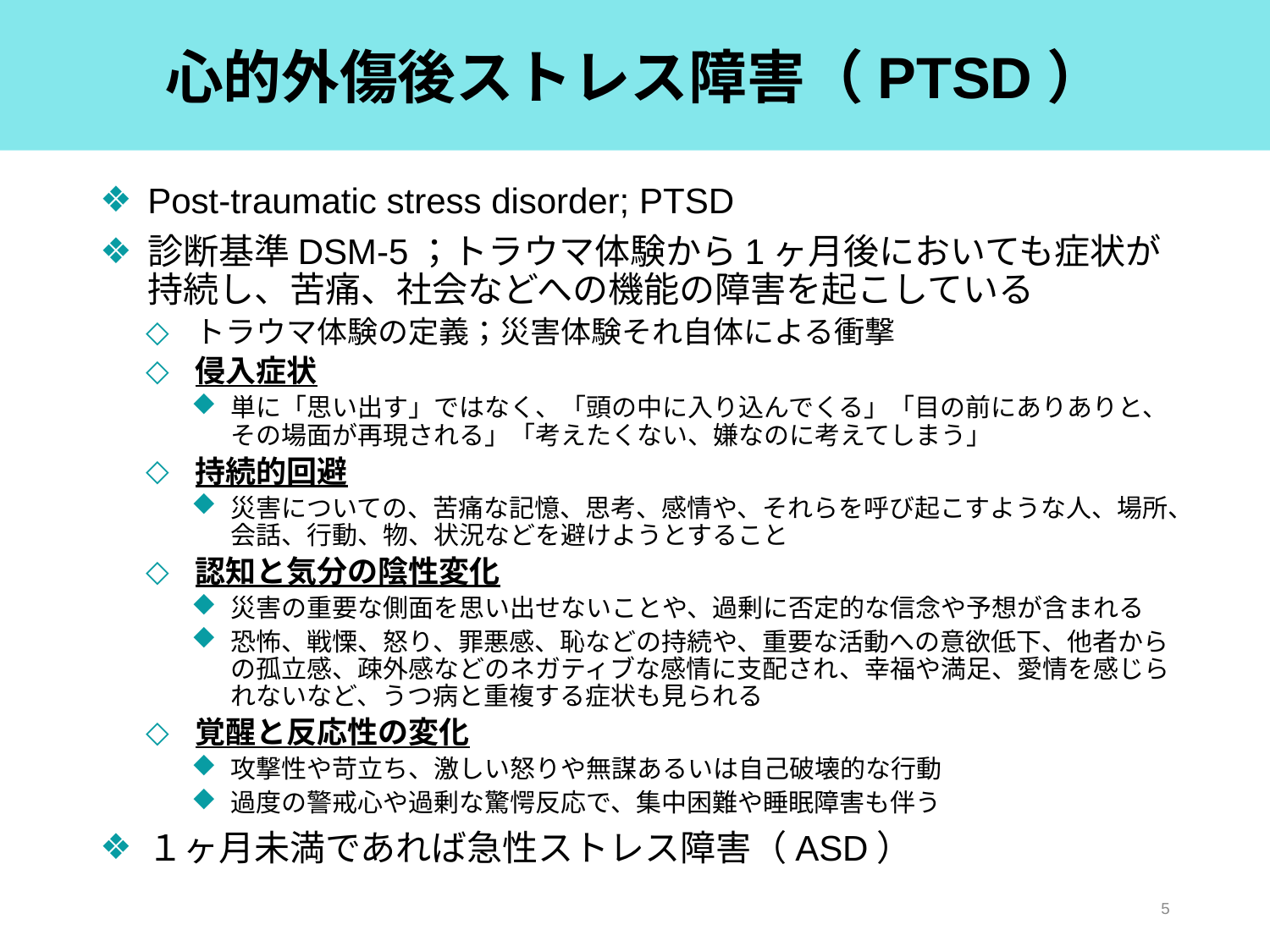

# 心的外傷後ストレス障害（PTSD）
Post-traumatic stress disorder; PTSD
診断基準DSM-5；トラウマ体験から1ヶ月後においても症状が持続し、苦痛、社会などへの機能の障害を起こしている
トラウマ体験の定義；災害体験それ自体による衝撃
侵入症状
単に「思い出す」ではなく、「頭の中に入り込んでくる」「目の前にありありと、その場面が再現される」「考えたくない、嫌なのに考えてしまう」
持続的回避
災害についての、苦痛な記憶、思考、感情や、それらを呼び起こすような人、場所、会話、行動、物、状況などを避けようとすること
認知と気分の陰性変化
災害の重要な側面を思い出せないことや、過剰に否定的な信念や予想が含まれる
恐怖、戦慄、怒り、罪悪感、恥などの持続や、重要な活動への意欲低下、他者からの孤立感、疎外感などのネガティブな感情に支配され、幸福や満足、愛情を感じられないなど、うつ病と重複する症状も見られる
覚醒と反応性の変化
攻撃性や苛立ち、激しい怒りや無謀あるいは自己破壊的な行動
過度の警戒心や過剰な驚愕反応で、集中困難や睡眠障害も伴う
１ヶ月未満であれば急性ストレス障害（ASD）
5